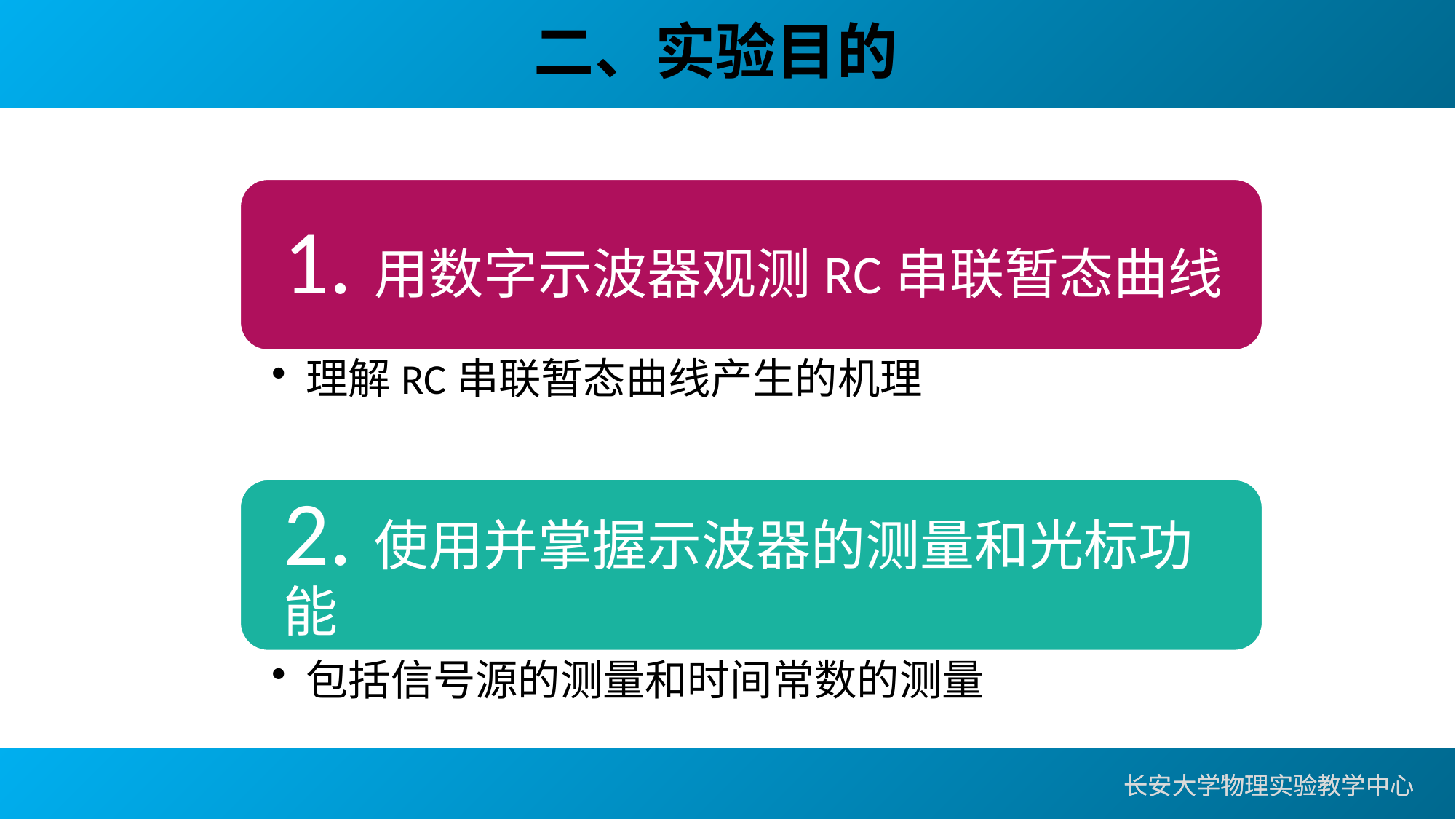

二、实验目的
1.用数字示波器观测RC串联暂态曲线
理解RC串联暂态曲线产生的机理
2.使用并掌握示波器的测量和光标功能
包括信号源的测量和时间常数的测量
长安大学物理实验教学中心